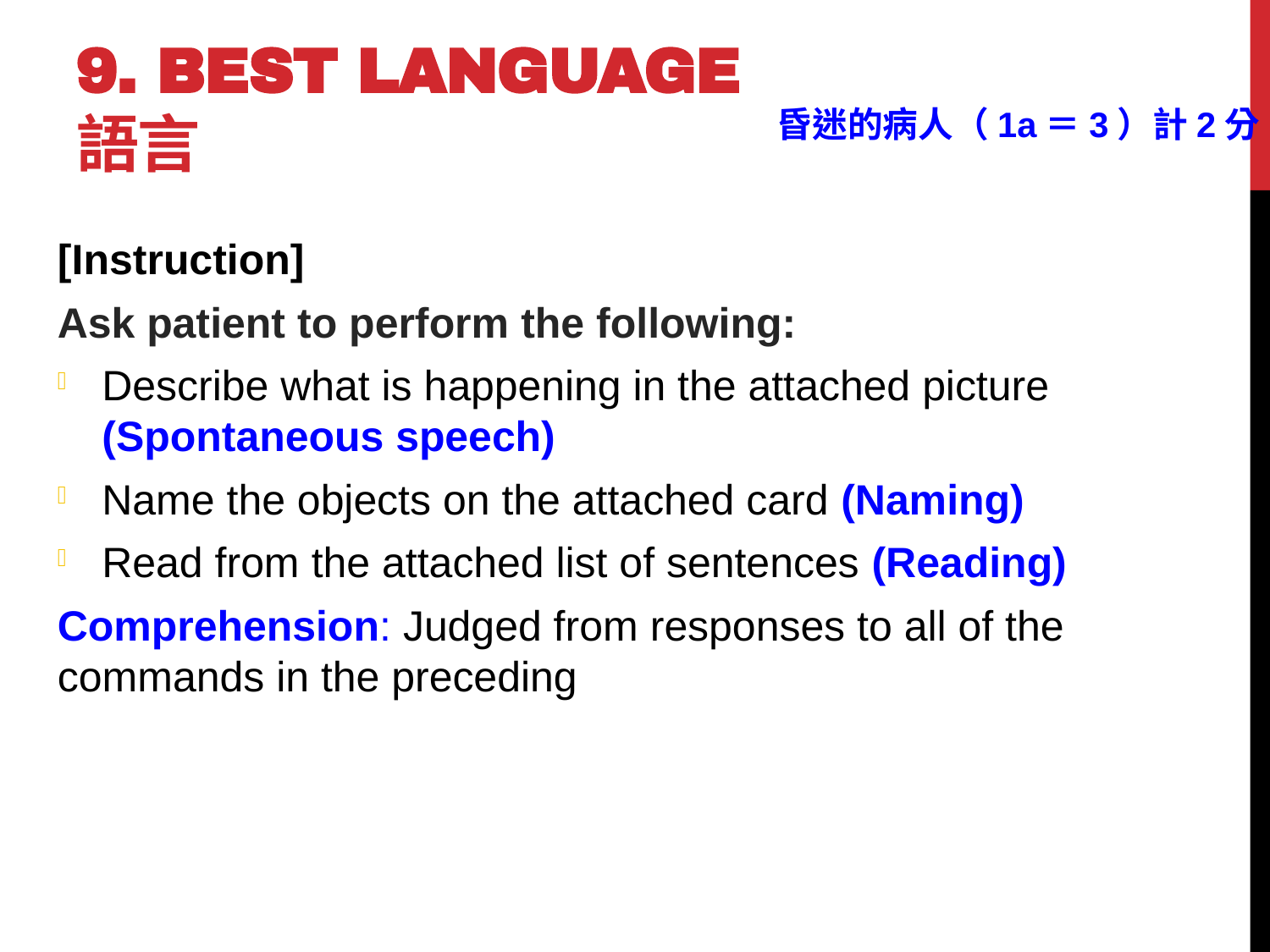

# 9. Best language 語言
昏迷的病人（1a＝3）計2分
[Instruction]
Ask patient to perform the following:
Describe what is happening in the attached picture (Spontaneous speech)
Name the objects on the attached card (Naming)
Read from the attached list of sentences (Reading)
Comprehension: Judged from responses to all of the commands in the preceding